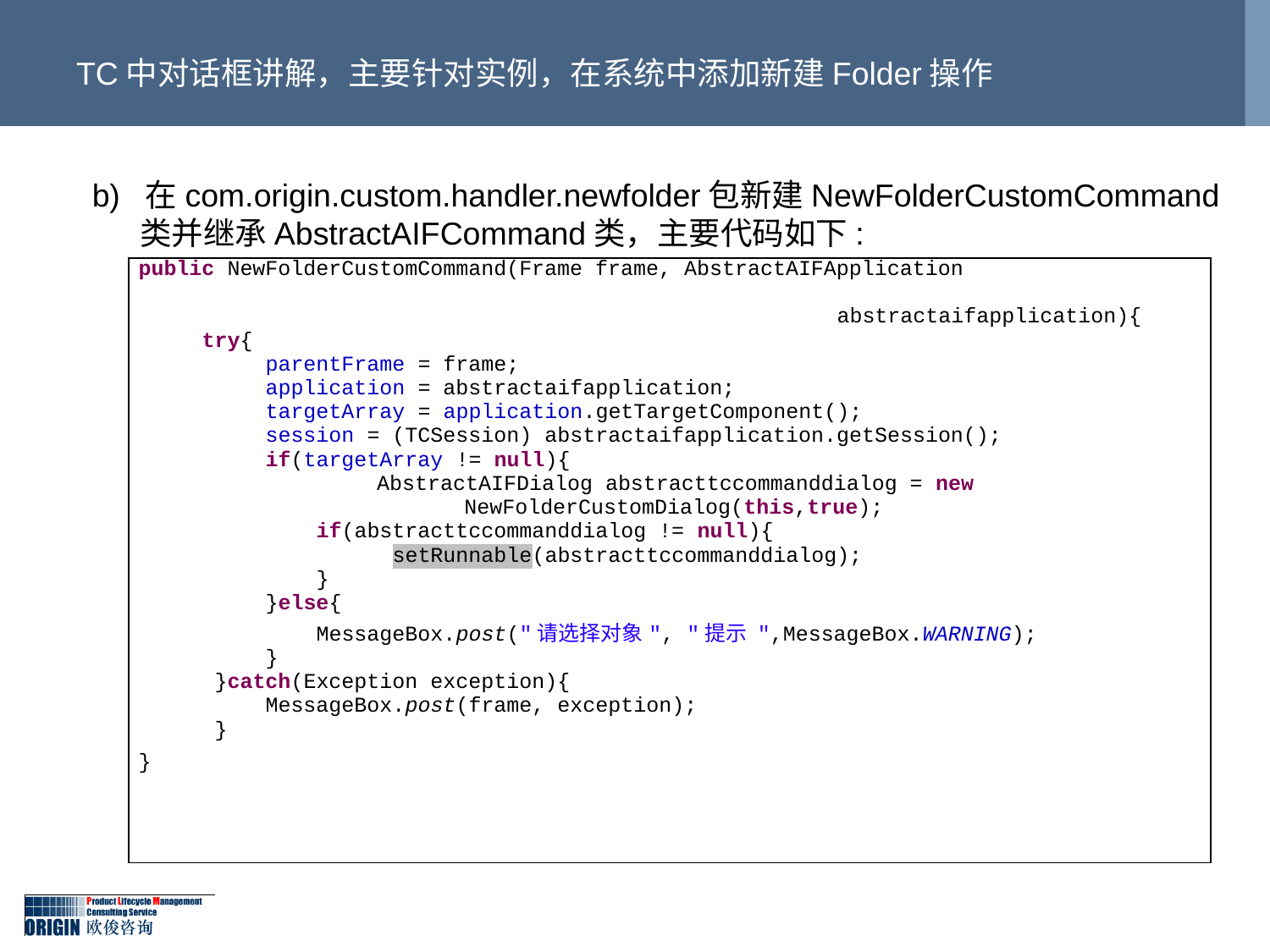

# TC中对话框讲解，主要针对实例，在系统中添加新建Folder操作
b)  在com.origin.custom.handler.newfolder包新建NewFolderCustomCommand类并继承AbstractAIFCommand类，主要代码如下:

| public NewFolderCustomCommand(Frame frame, AbstractAIFApplication abstractaifapplication){ try{ parentFrame = frame; application = abstractaifapplication; targetArray = application.getTargetComponent(); session = (TCSession) abstractaifapplication.getSession(); if(targetArray != null){ AbstractAIFDialog abstracttccommanddialog = new NewFolderCustomDialog(this,true); if(abstracttccommanddialog != null){ setRunnable(abstracttccommanddialog); } }else{ MessageBox.post("请选择对象", "提示 ",MessageBox.WARNING); } }catch(Exception exception){ MessageBox.post(frame, exception); } } |
| --- |